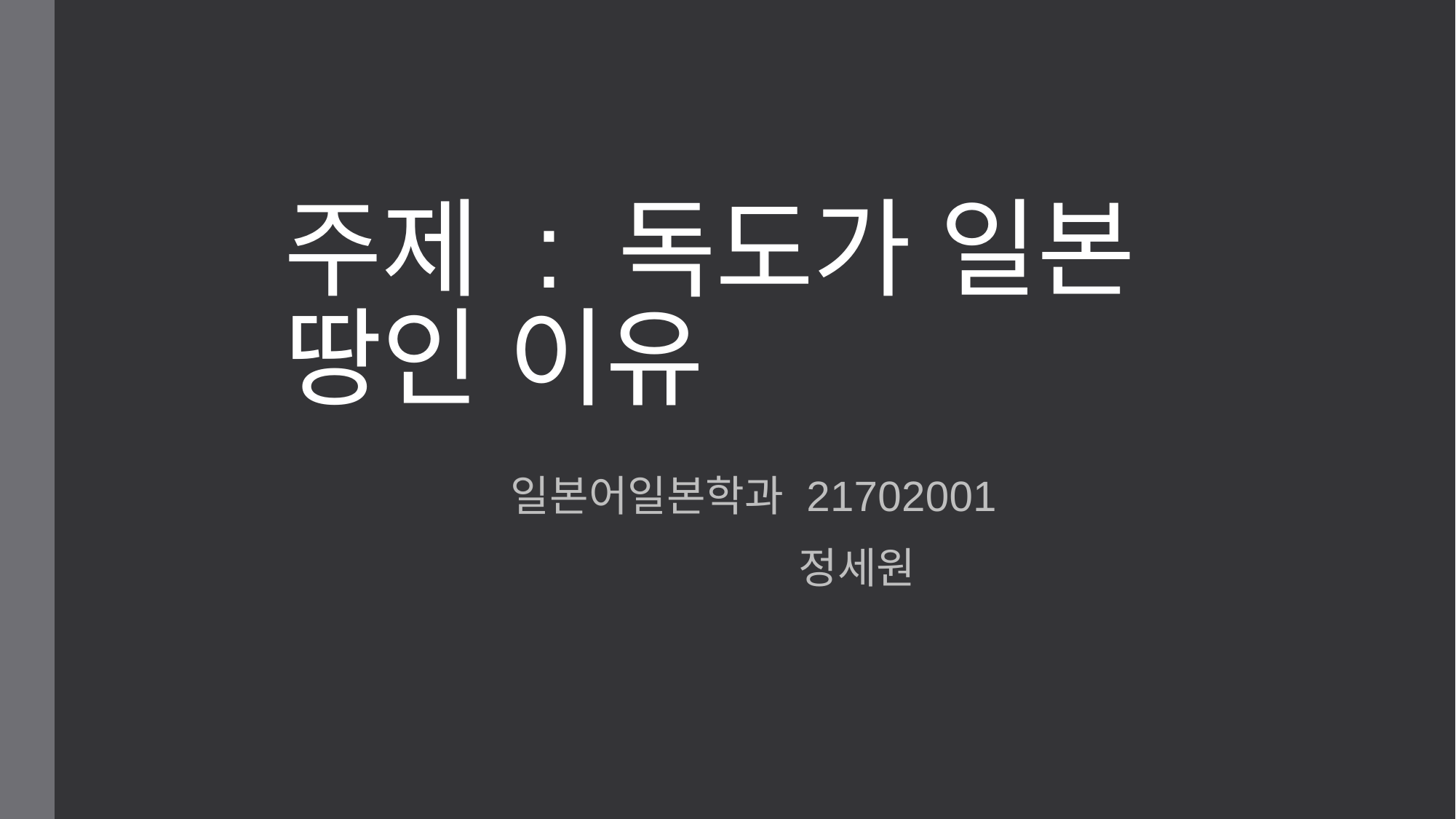

# 주제 : 독도가 일본 땅인 이유
              일본어일본학과 21702001
                                      정세원